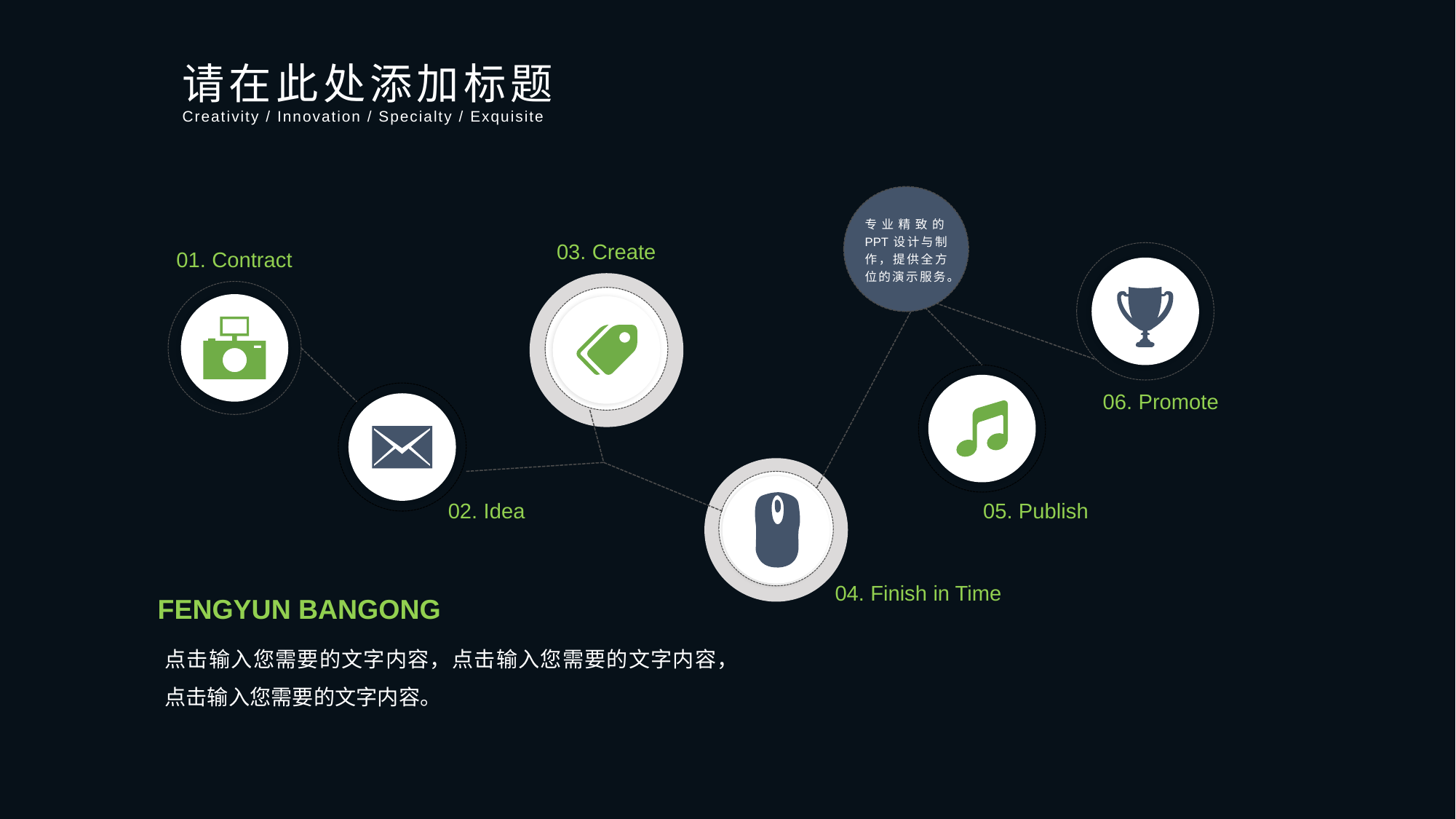

请在此处添加标题
Creativity / Innovation / Specialty / Exquisite

专业精致的PPT设计与制作，提供全方位的演示服务。
03. Create
01. Contract

06. Promote

05. Publish
02. Idea
04. Finish in Time
FENGYUN BANGONG
点击输入您需要的文字内容，点击输入您需要的文字内容，点击输入您需要的文字内容。